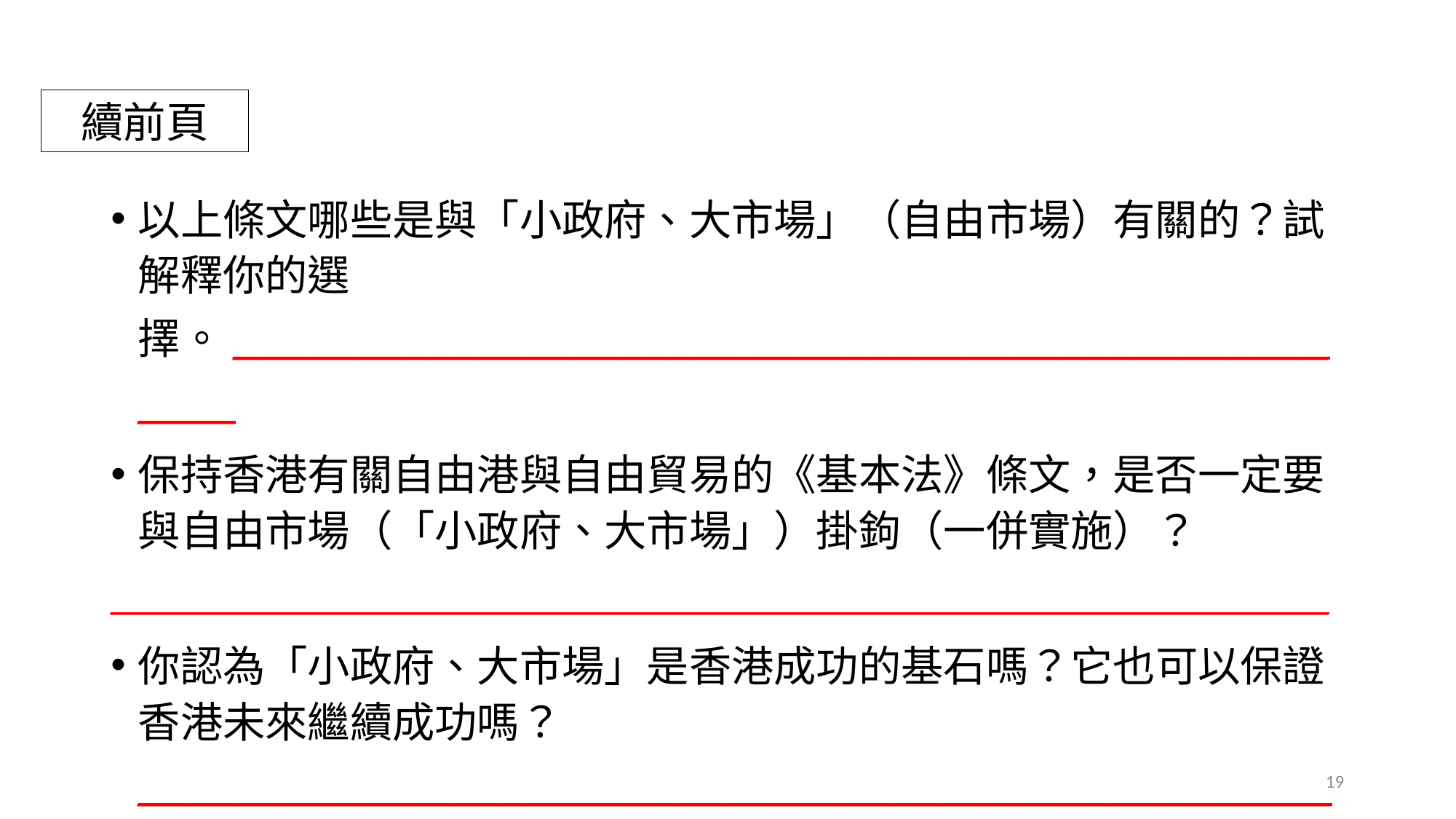

續前頁
以上條文哪些是與「小政府、大市場」（自由市場）有關的？試解釋你的選擇。_________________________________________________
保持香港有關自由港與自由貿易的《基本法》條文，是否一定要與自由市場（「小政府、大市場」）掛鉤（一併實施）？
__________________________________________________
你認為「小政府、大市場」是香港成功的基石嗎？它也可以保證香港未來繼續成功嗎？_________________________________________________

19